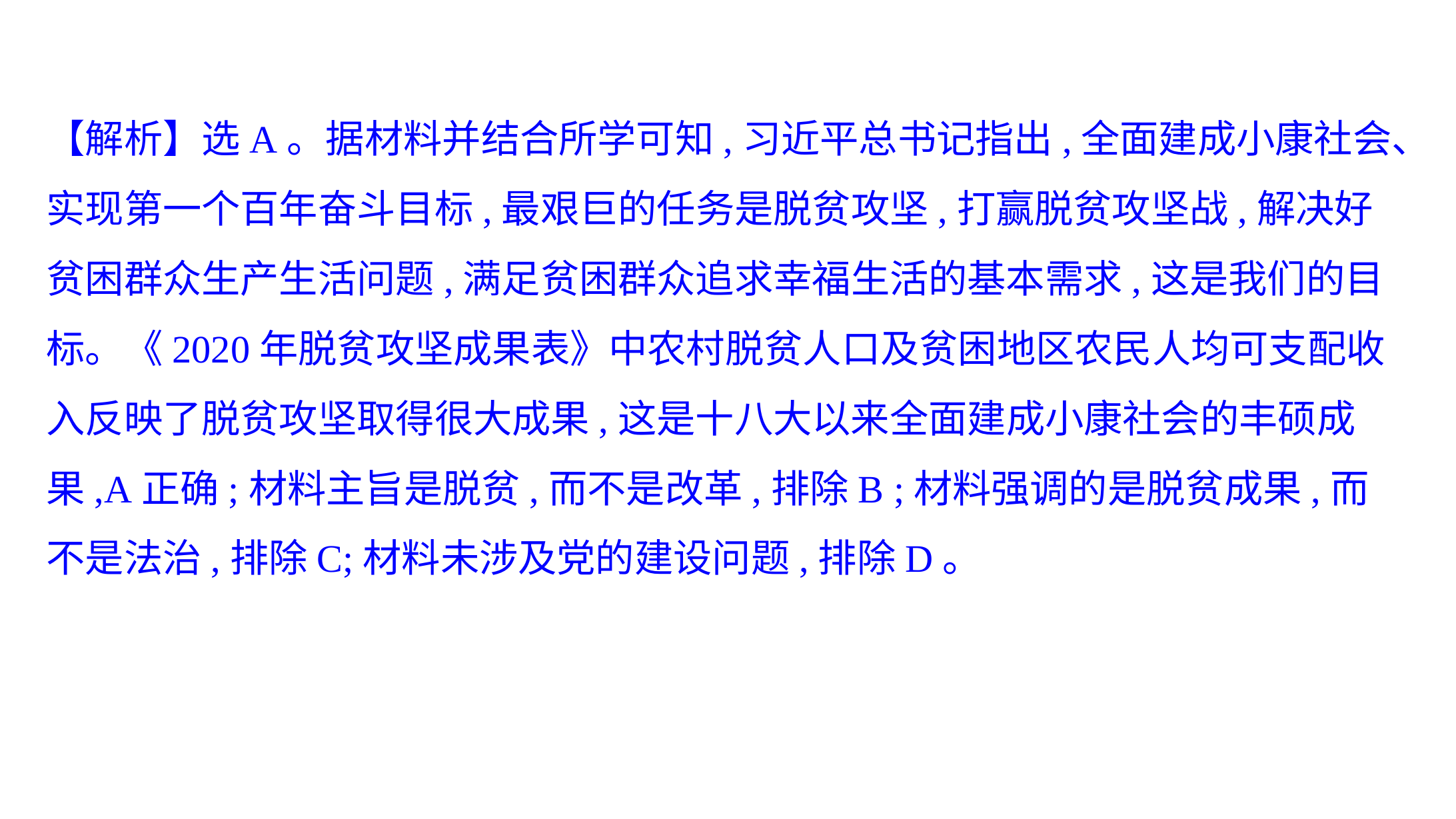

【解析】选A。据材料并结合所学可知,习近平总书记指出,全面建成小康社会、实现第一个百年奋斗目标,最艰巨的任务是脱贫攻坚,打赢脱贫攻坚战,解决好贫困群众生产生活问题,满足贫困群众追求幸福生活的基本需求,这是我们的目标。《2020年脱贫攻坚成果表》中农村脱贫人口及贫困地区农民人均可支配收入反映了脱贫攻坚取得很大成果,这是十八大以来全面建成小康社会的丰硕成果,A正确;材料主旨是脱贫,而不是改革,排除B ;材料强调的是脱贫成果,而不是法治,排除C;材料未涉及党的建设问题,排除D。